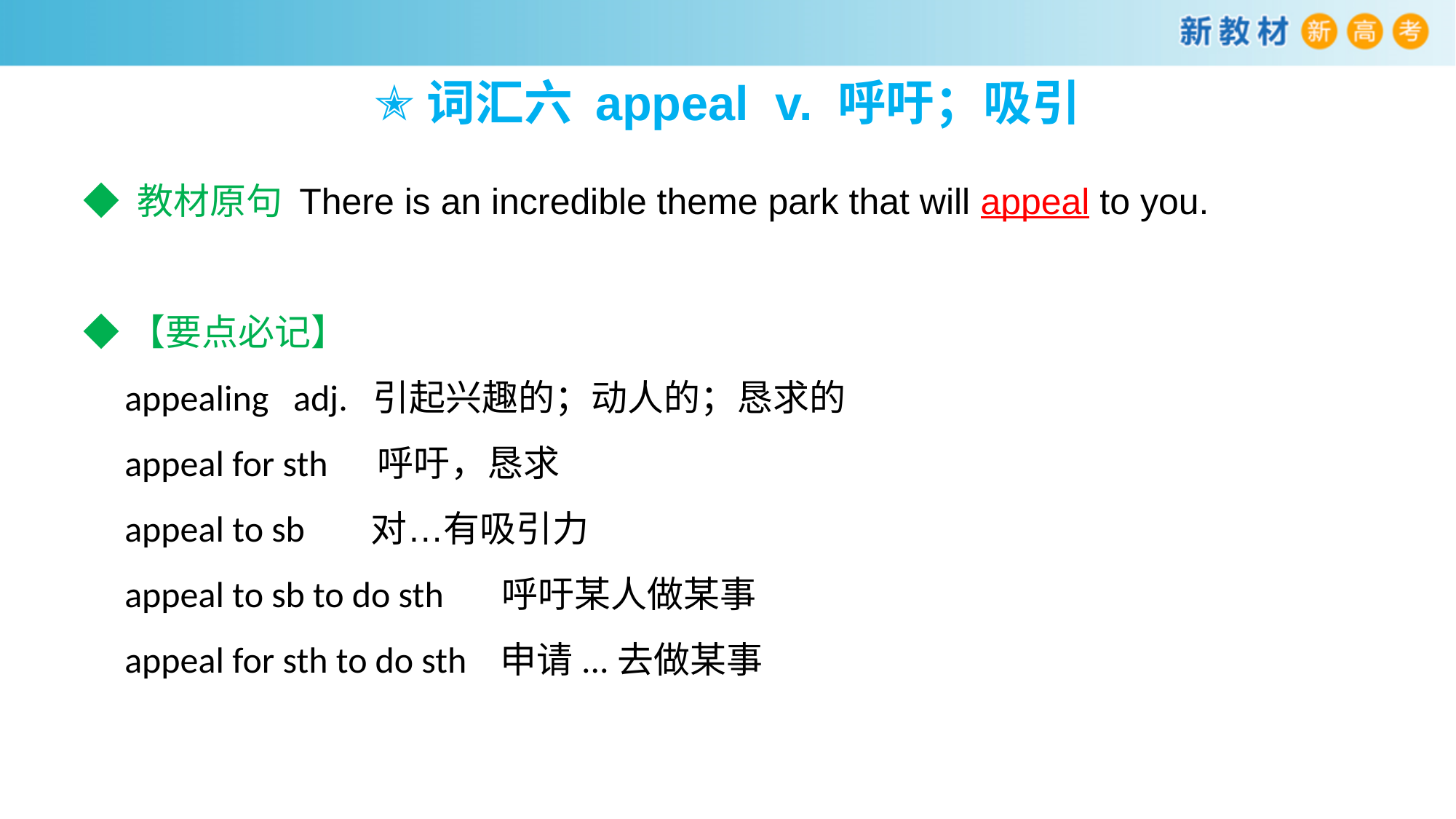

# ✭词汇六 appeal  v. 呼吁；吸引
◆ 教材原句 There is an incredible theme park that will appeal to you.

◆【要点必记】
     appealing   adj.  引起兴趣的；动人的；恳求的
     appeal for sth     呼吁，恳求
     appeal to sb       对…有吸引力
     appeal to sb to do sth      呼吁某人做某事
     appeal for sth to do sth   申请...去做某事